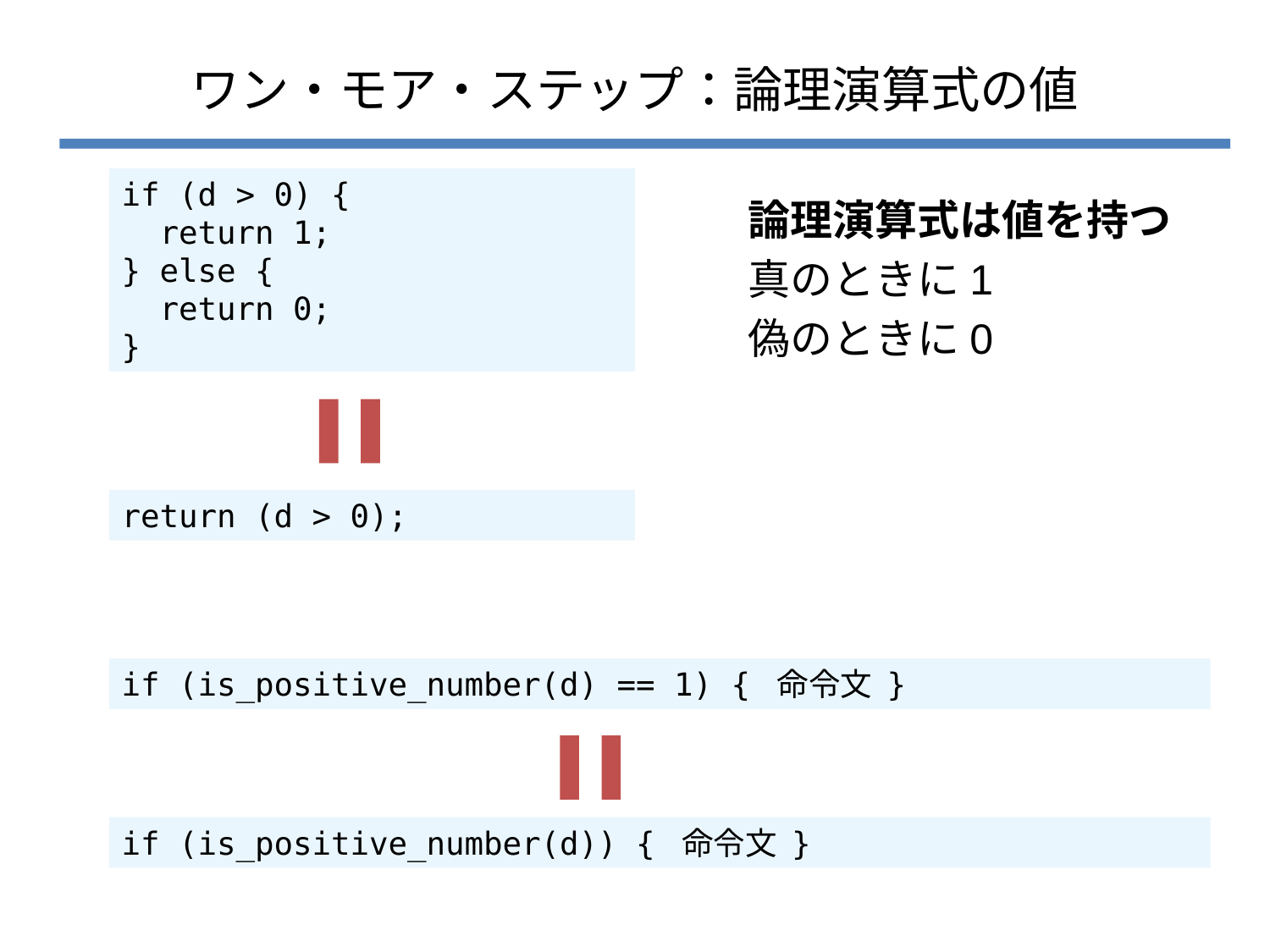

# ワン・モア・ステップ：論理演算式の値
if (d > 0) {
  return 1;
} else {
  return 0;
}
論理演算式は値を持つ
真のときに1
偽のときに0

return (d > 0);
if (is_positive_number(d) == 1) { 命令文 }

if (is_positive_number(d)) { 命令文 }